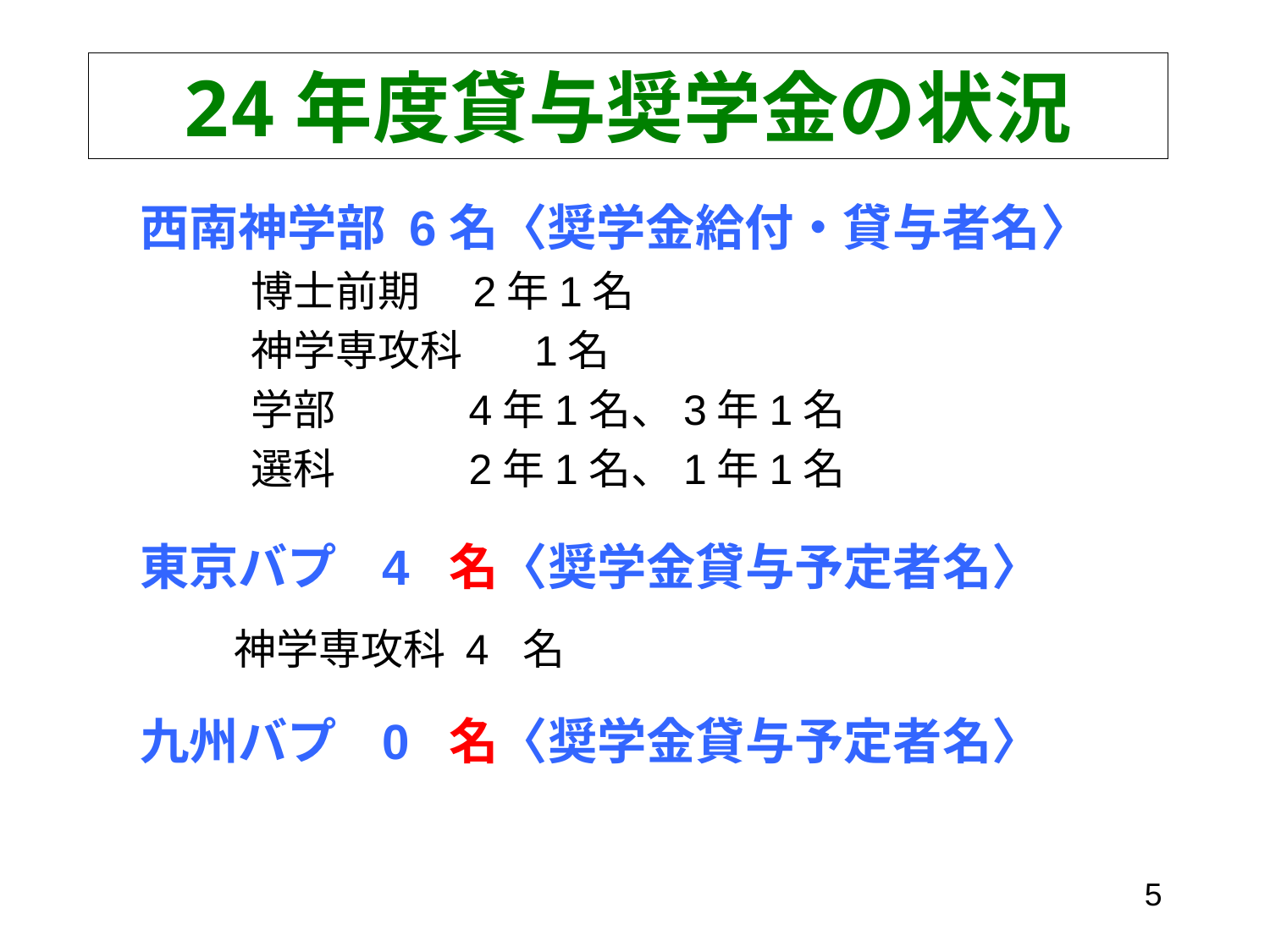

# 24年度貸与奨学金の状況
西南神学部 6名〈奨学金給付・貸与者名〉
博士前期　2年1名
神学専攻科  　1名
学部　　    4年1名、3年1名
選科　　    2年1名、1年1名

東京バプ   4  名〈奨学金貸与予定者名〉
　   神学専攻科 4  名

九州バプ   0  名〈奨学金貸与予定者名〉

5